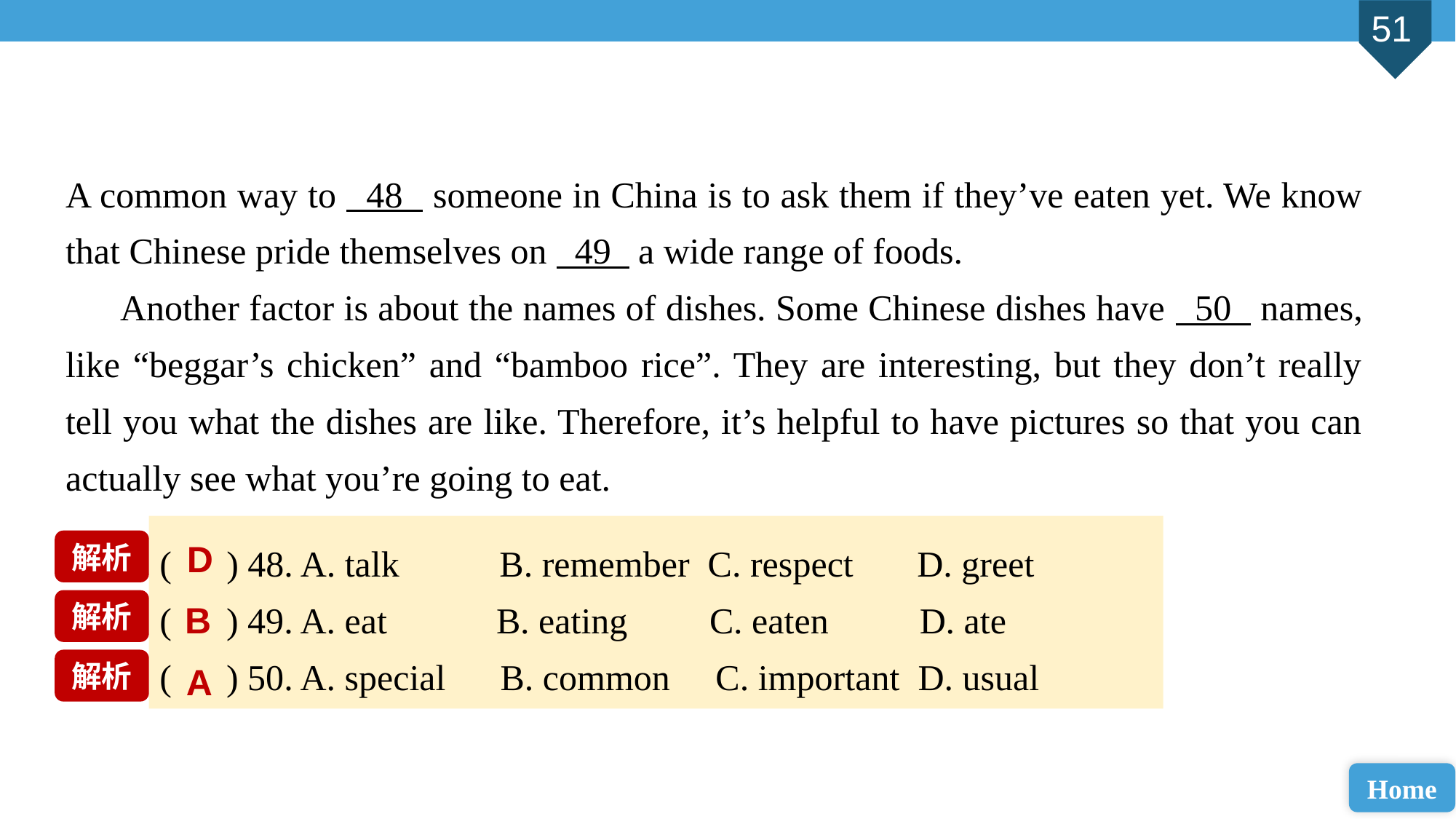

A common way to   48   someone in China is to ask them if they’ve eaten yet. We know that Chinese pride themselves on   49   a wide range of foods.
Another factor is about the names of dishes. Some Chinese dishes have   50   names, like “beggar’s chicken” and “bamboo rice”. They are interesting, but they don’t really tell you what the dishes are like. Therefore, it’s helpful to have pictures so that you can actually see what you’re going to eat.
(      ) 48. A. talk           B. remember  C. respect       D. greet
(      ) 49. A. eat            B. eating         C. eaten          D. ate
(      ) 50. A. special      B. common     C. important  D. usual
D
解析
解析
B
解析
A